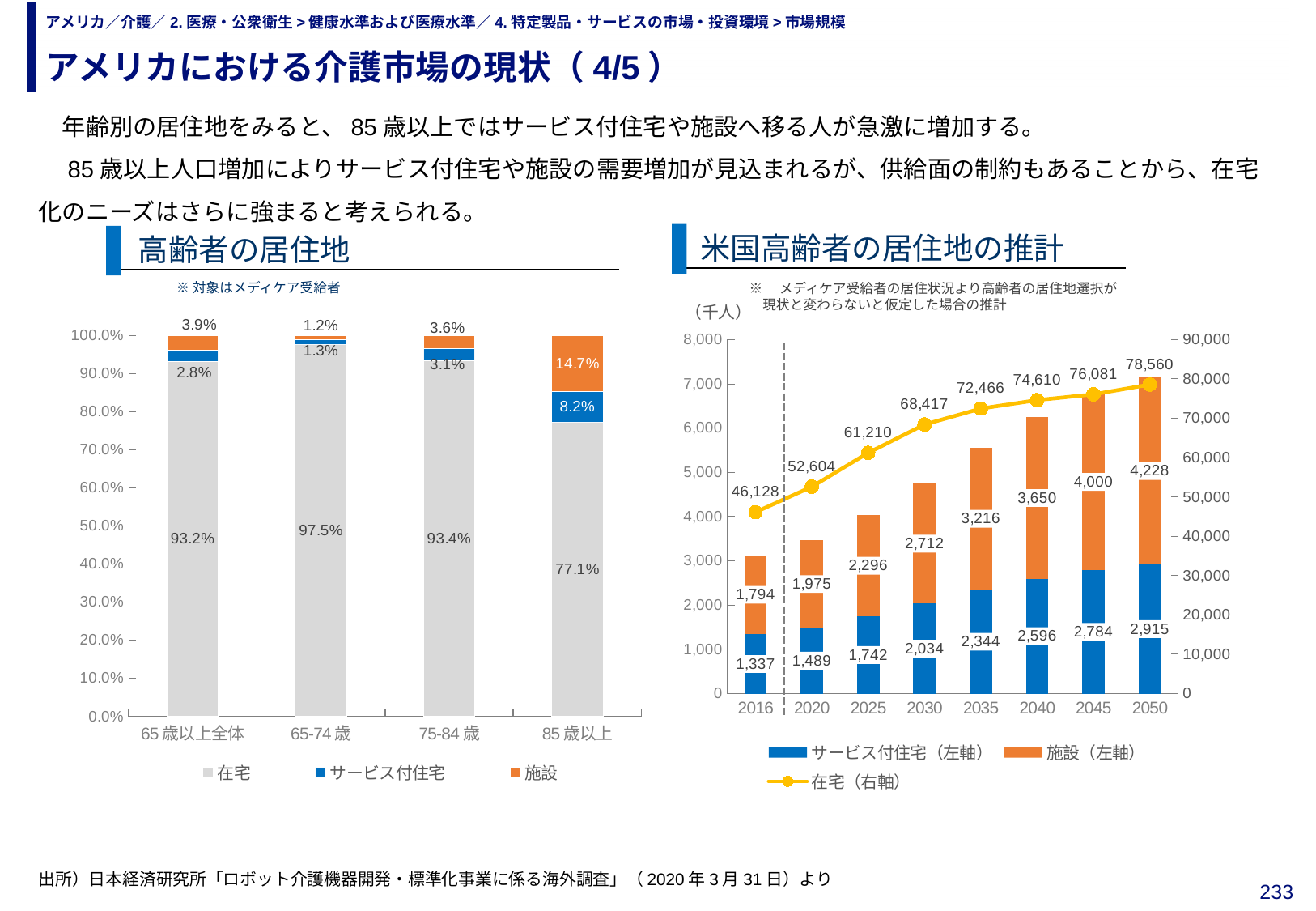

アメリカにおける介護市場の現状（4/5）
# アメリカ／介護／2.医療・公衆衛生>健康水準および医療水準／4.特定製品・サービスの市場・投資環境>市場規模
　年齢別の居住地をみると、85歳以上ではサービス付住宅や施設へ移る人が急激に増加する。
　85歳以上人口増加によりサービス付住宅や施設の需要増加が見込まれるが、供給面の制約もあることから、在宅化のニーズはさらに強まると考えられる。
米国高齢者の居住地の推計

高齢者の居住地

　※ 対象はメディケア受給者
※　メディケア受給者の居住状況より高齢者の居住地選択が
　現状と変わらないと仮定した場合の推計

### Chart

| Category | 在宅 | サービス付住宅 | 施設 |
|---|---|---|---|
| 65歳以上全体 | 0.932 | 0.028 | 0.039 |
| 65-74歳 | 0.975 | 0.013 | 0.012 |
| 75-84歳 | 0.934 | 0.031 | 0.036 |
| 85歳以上 | 0.771 | 0.082 | 0.147 |
　（千人）

### Chart

| Category | サービス付住宅（左軸） | 施設（左軸） | 在宅（右軸） |
|---|---|---|---|
| 2016 | 1336.6039999999998 | 1793.8439999999998 | 46127.786 |
| 2020 | 1489.1299999999999 | 1974.7109999999998 | 52603.719999999994 |
| 2025 | 1742.467 | 2295.7619999999997 | 61209.907999999996 |
| 2030 | 2033.673 | 2711.682 | 68417.022 |
| 2035 | 2343.723 | 3216.036 | 72465.914 |
| 2040 | 2595.632 | 3650.223 | 74609.66200000001 |
| 2045 | 2784.377 | 3999.7379999999994 | 76080.757 |
| 2050 | 2914.8329999999996 | 4227.638999999999 | 78560.437 |
出所）日本経済研究所「ロボット介護機器開発・標準化事業に係る海外調査」（2020年3月31日）より